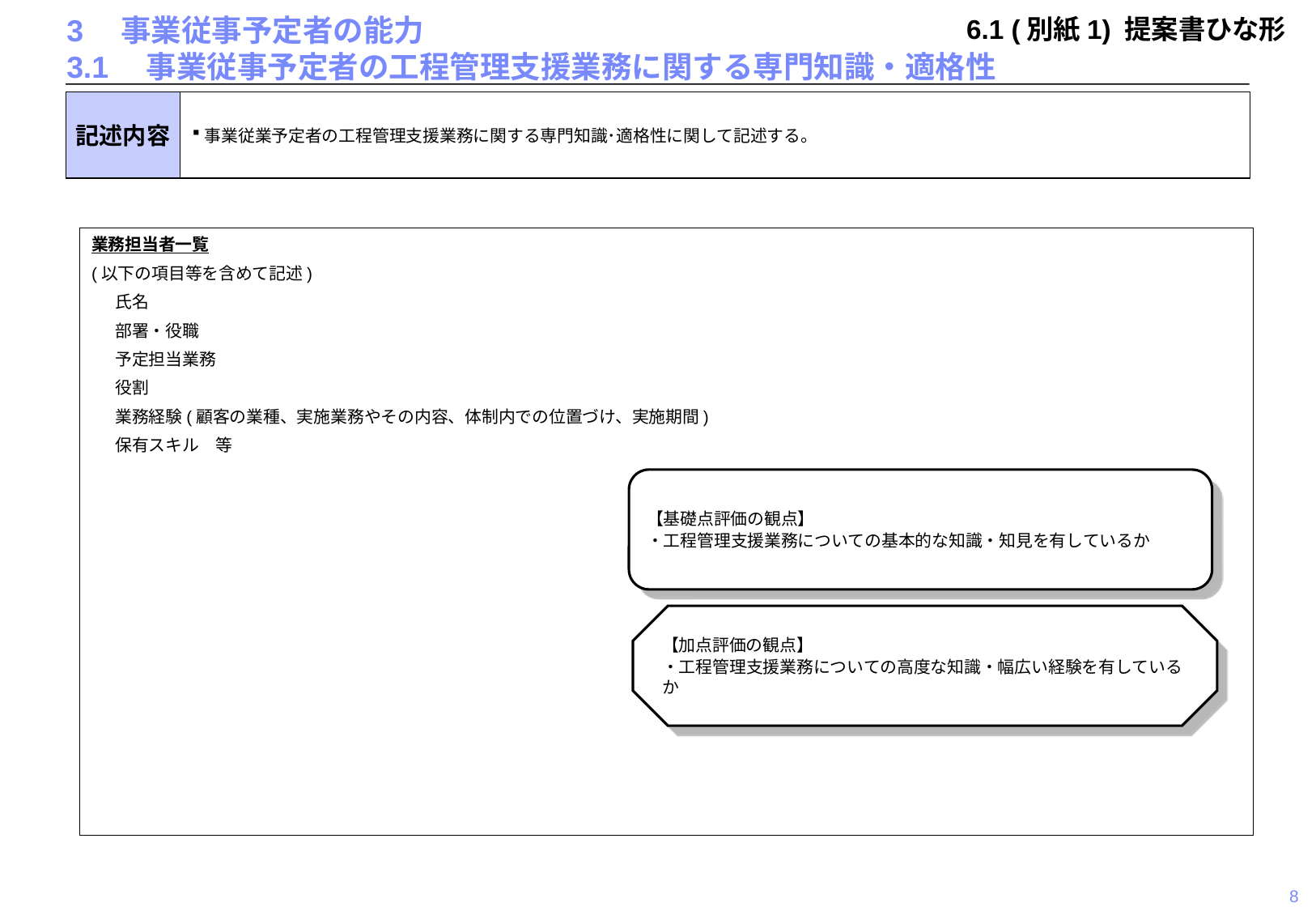

6.1 (別紙1) 提案書ひな形
# 3　事業従事予定者の能力 3.1　事業従事予定者の工程管理支援業務に関する専門知識・適格性
記述内容
事業従業予定者の工程管理支援業務に関する専門知識･適格性に関して記述する。

業務担当者一覧
(以下の項目等を含めて記述)
氏名
部署・役職
予定担当業務
役割
業務経験(顧客の業種、実施業務やその内容、体制内での位置づけ、実施期間)
保有スキル　等

【基礎点評価の観点】
・工程管理支援業務についての基本的な知識・知見を有しているか
【加点評価の観点】
・工程管理支援業務についての高度な知識・幅広い経験を有しているか
8